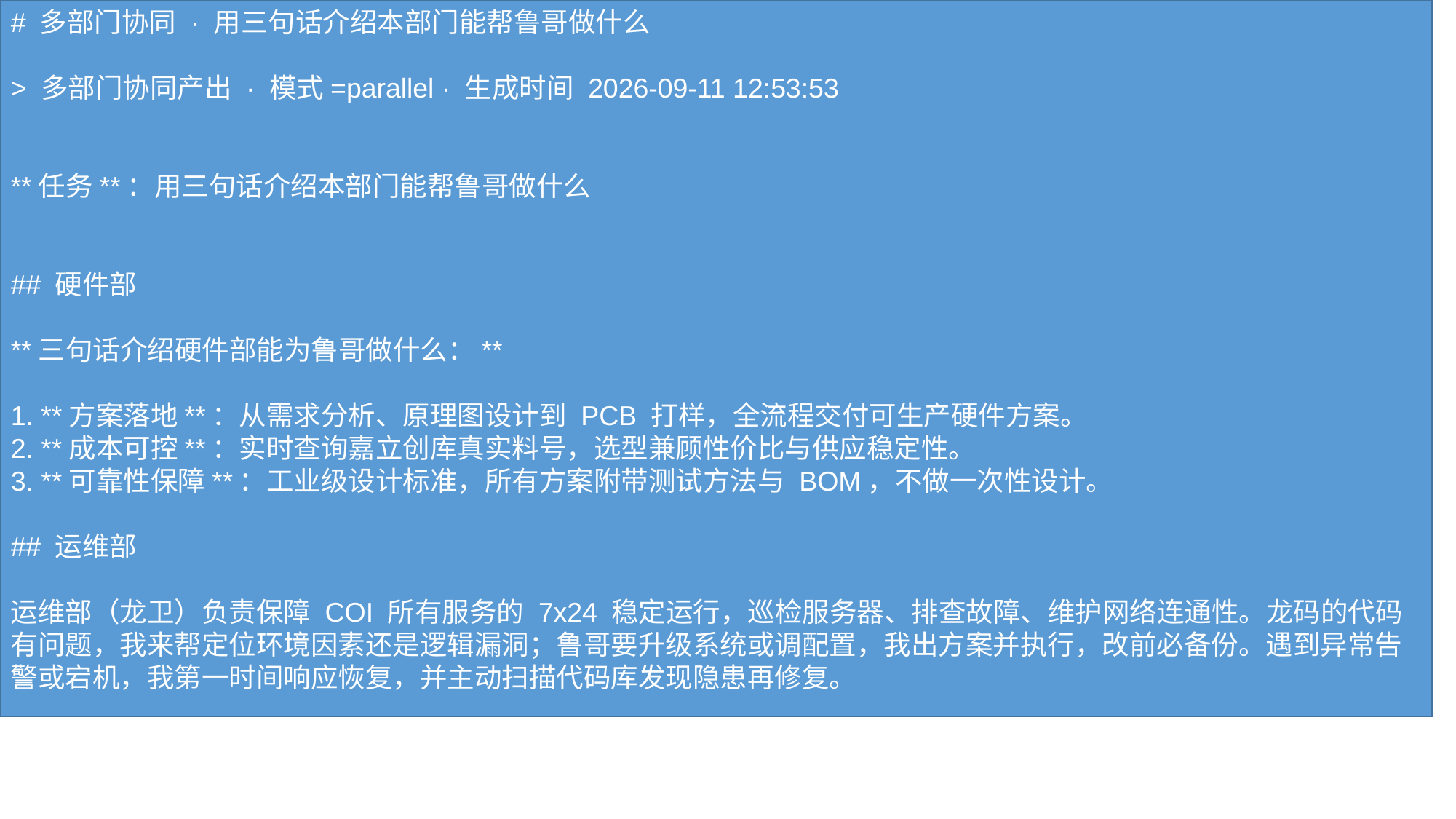

# 多部门协同 · 用三句话介绍本部门能帮鲁哥做什么 > 多部门协同产出 · 模式=parallel · 生成时间 2026-09-11 12:53:53 **任务**：用三句话介绍本部门能帮鲁哥做什么 ## 硬件部 **三句话介绍硬件部能为鲁哥做什么：** 1. **方案落地**：从需求分析、原理图设计到 PCB 打样，全流程交付可生产硬件方案。 2. **成本可控**：实时查询嘉立创库真实料号，选型兼顾性价比与供应稳定性。 3. **可靠性保障**：工业级设计标准，所有方案附带测试方法与 BOM，不做一次性设计。 ## 运维部 运维部（龙卫）负责保障 COI 所有服务的 7x24 稳定运行，巡检服务器、排查故障、维护网络连通性。龙码的代码有问题，我来帮定位环境因素还是逻辑漏洞；鲁哥要升级系统或调配置，我出方案并执行，改前必备份。遇到异常告警或宕机，我第一时间响应恢复，并主动扫描代码库发现隐患再修复。 ## 架构部 架构部主管龙枢三句话汇报： 1. **保产出不保活** — 业务代码跑着不算正常，交易信号正确、回测通过、文档按时交付才算正常；巡检异常立即自愈，不再等鲁哥手动救火。 2. **缺什么补什么** — 从策略回测守护、流水线定时修复、跨 VM 运维诊断，到个性化工具/脚本定制，鲁哥开口我就落地，不越界也不留空白。 3. **主动预警不静默** — 高风险改动先告警、先回测、再动手；所有巡检/修复留痕可查，鲁哥随时可审计，绝不擅自改活。
#